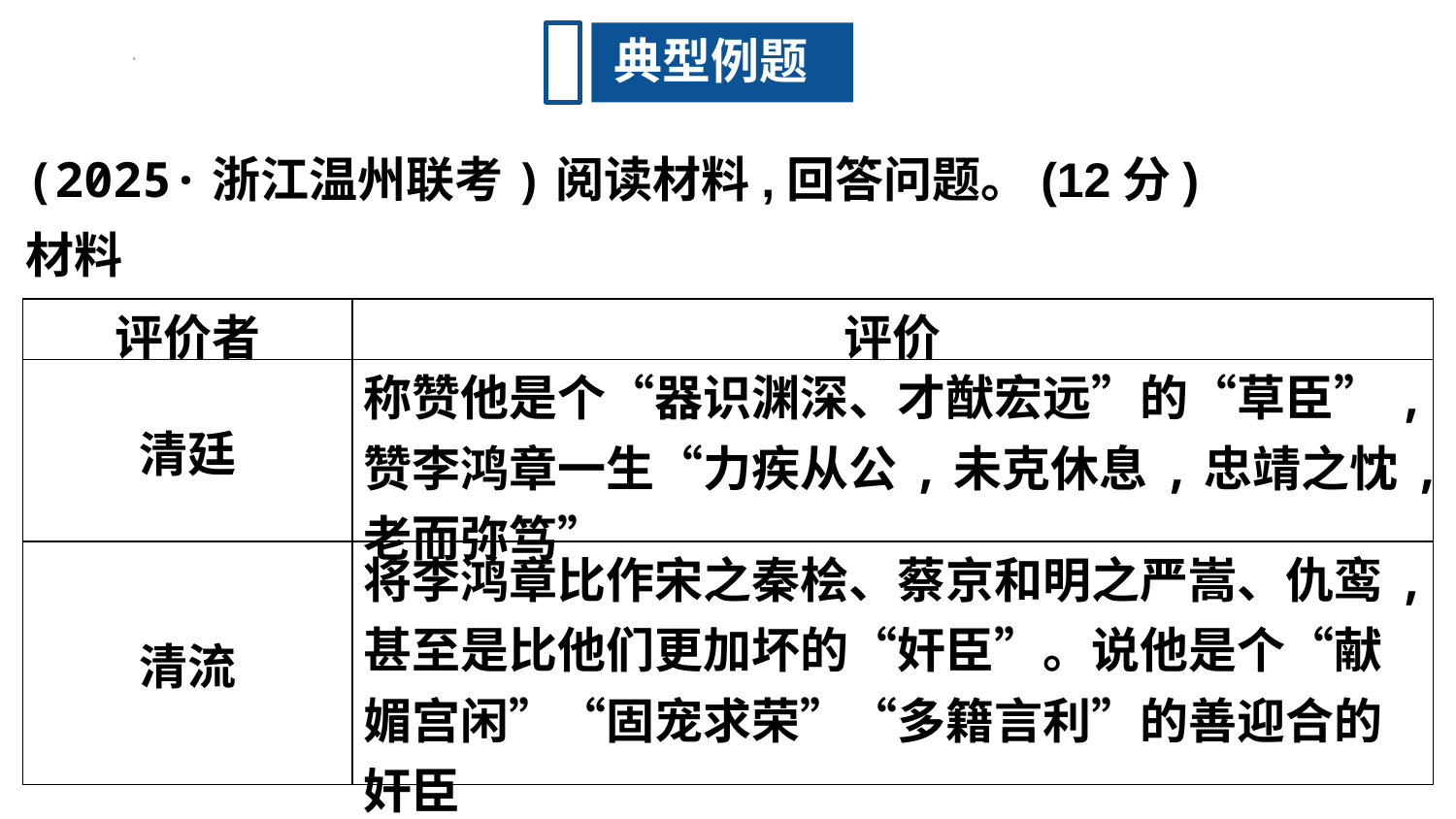

典型例题
(2025·浙江温州联考)阅读材料,回答问题。(12分)
材料
| 评价者 | 评价 |
| --- | --- |
| 清廷 | 称赞他是个“器识渊深、才猷宏远”的“草臣”,赞李鸿章一生“力疾从公,未克休息,忠靖之忱,老而弥笃” |
| 清流 | 将李鸿章比作宋之秦桧、蔡京和明之严嵩、仇鸾,甚至是比他们更加坏的“奸臣”。说他是个“献媚宫闲”“固宠求荣”“多籍言利”的善迎合的奸臣 |